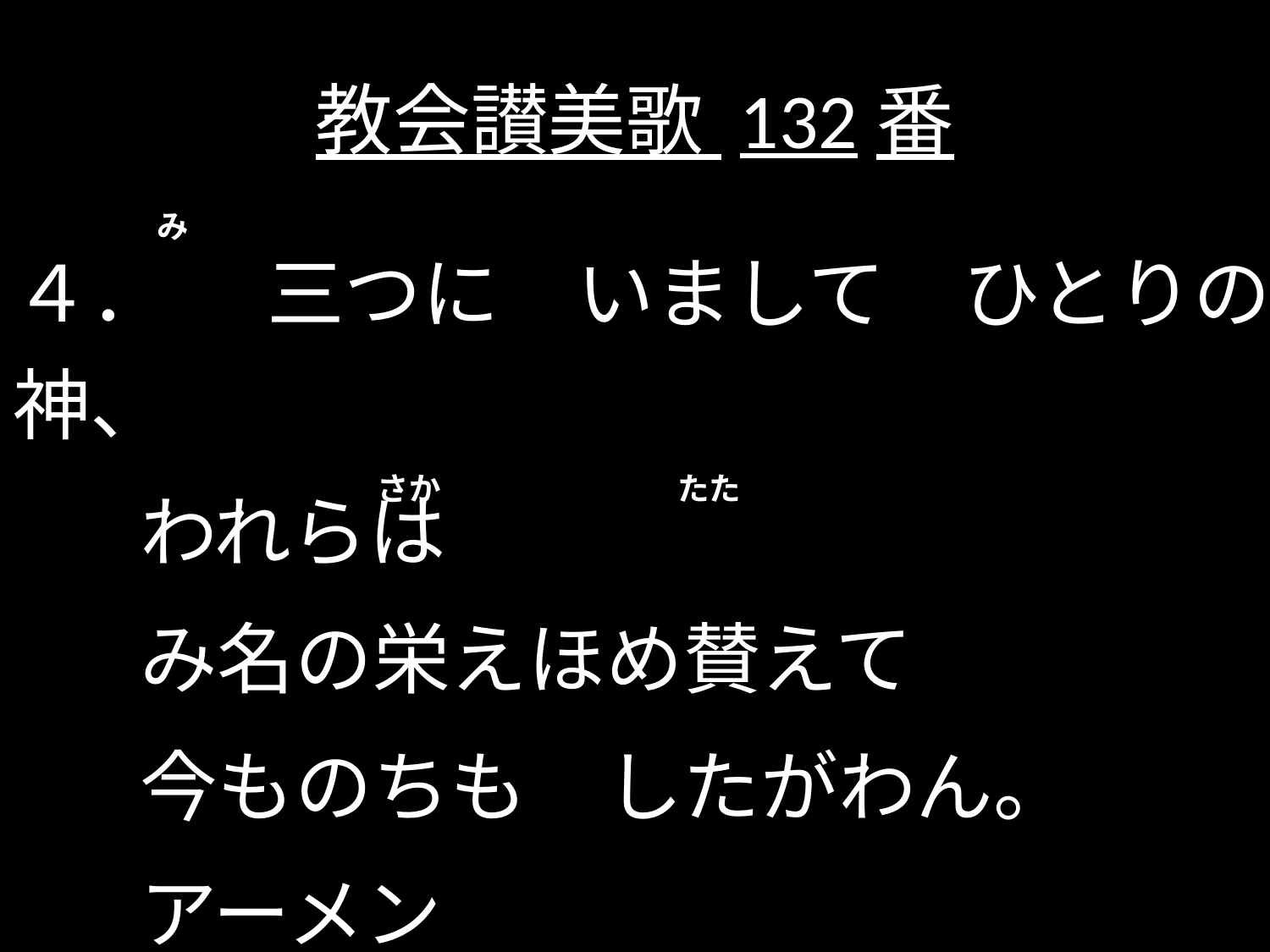

# 教会讃美歌 132番
み
４．	三つに　いまして　ひとりの神、
	われらは
	み名の栄えほめ賛えて
	今ものちも　したがわん。
	アーメン
						（列王上 8・28）
さか
たた